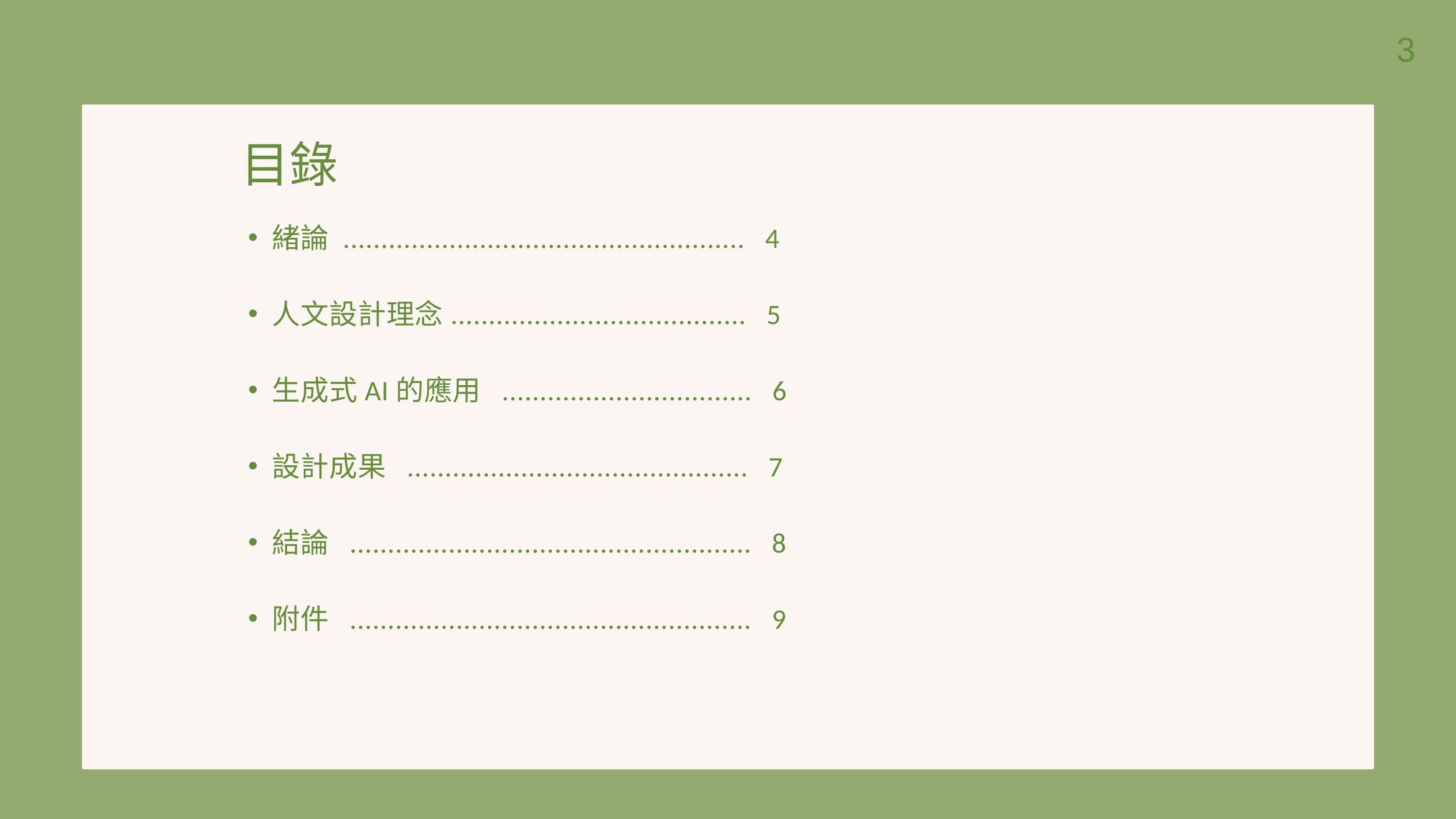

3

目錄
緒論 .....................................................   4

人文設計理念.......................................   5

生成式AI的應用  .................................   6

設計成果  .............................................   7

結論  .....................................................   8

附件  .....................................................   9